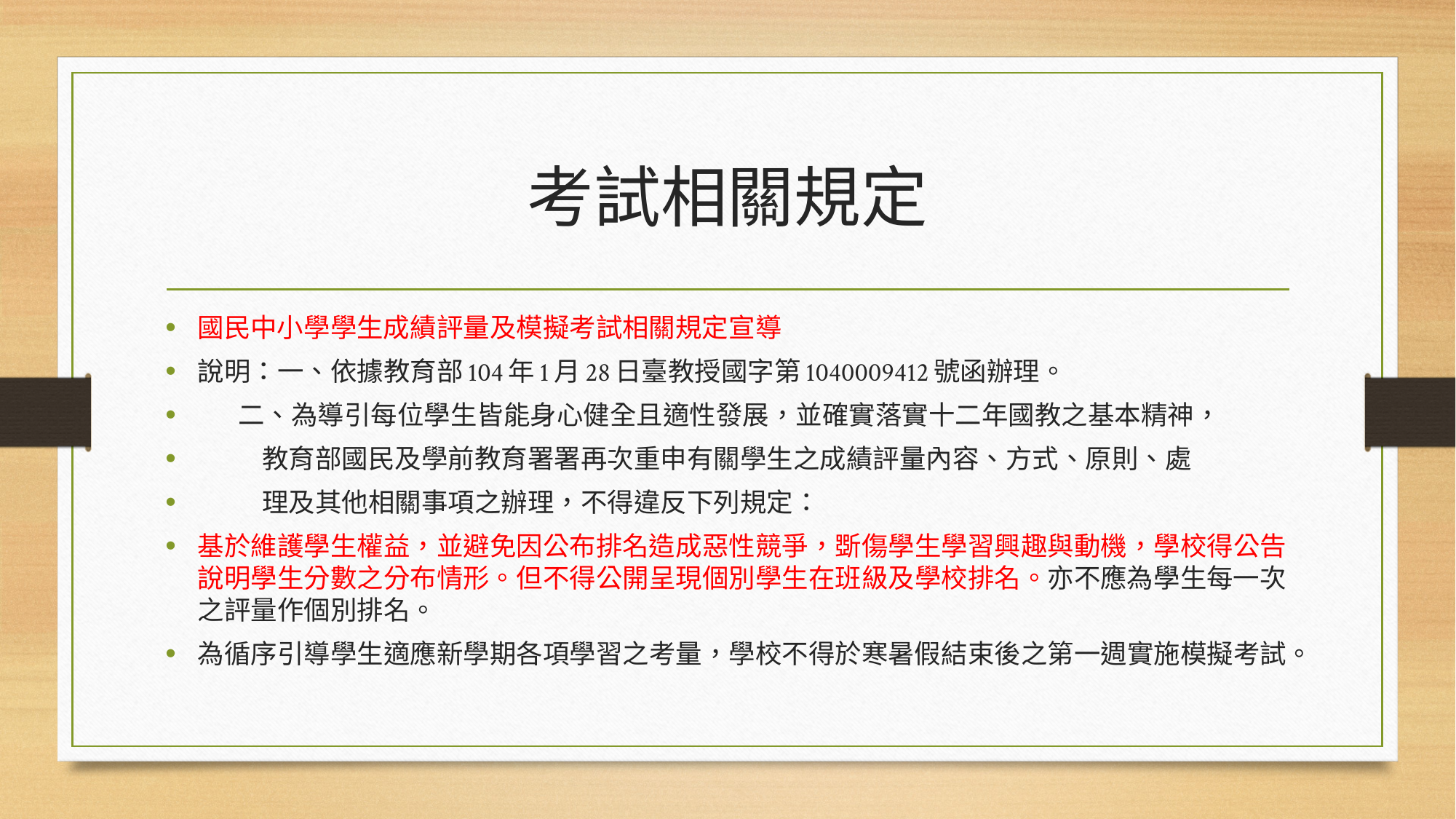

# 考試相關規定
國民中小學學生成績評量及模擬考試相關規定宣導
說明：一、依據教育部104年1月28日臺教授國字第1040009412號函辦理。
      二、為導引每位學生皆能身心健全且適性發展，並確實落實十二年國教之基本精神，
          教育部國民及學前教育署署再次重申有關學生之成績評量內容、方式、原則、處
          理及其他相關事項之辦理，不得違反下列規定：
基於維護學生權益，並避免因公布排名造成惡性競爭，斲傷學生學習興趣與動機，學校得公告說明學生分數之分布情形。但不得公開呈現個別學生在班級及學校排名。亦不應為學生每一次之評量作個別排名。
為循序引導學生適應新學期各項學習之考量，學校不得於寒暑假結束後之第一週實施模擬考試。